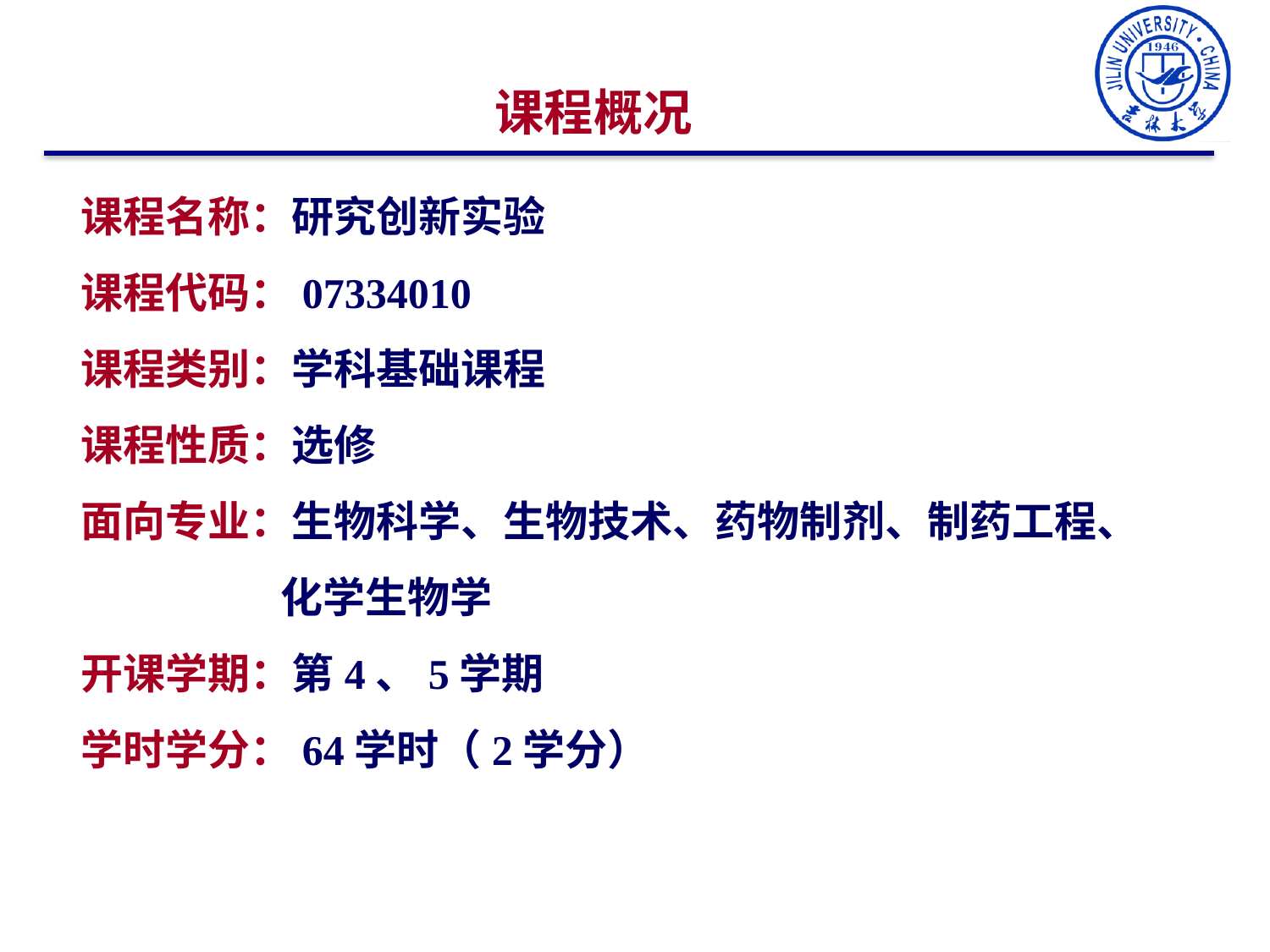

课程概况
课程名称：研究创新实验
课程代码：07334010
课程类别：学科基础课程
课程性质：选修
面向专业：生物科学、生物技术、药物制剂、制药工程、
                    化学生物学
开课学期：第4、5学期
学时学分：64学时（2学分）